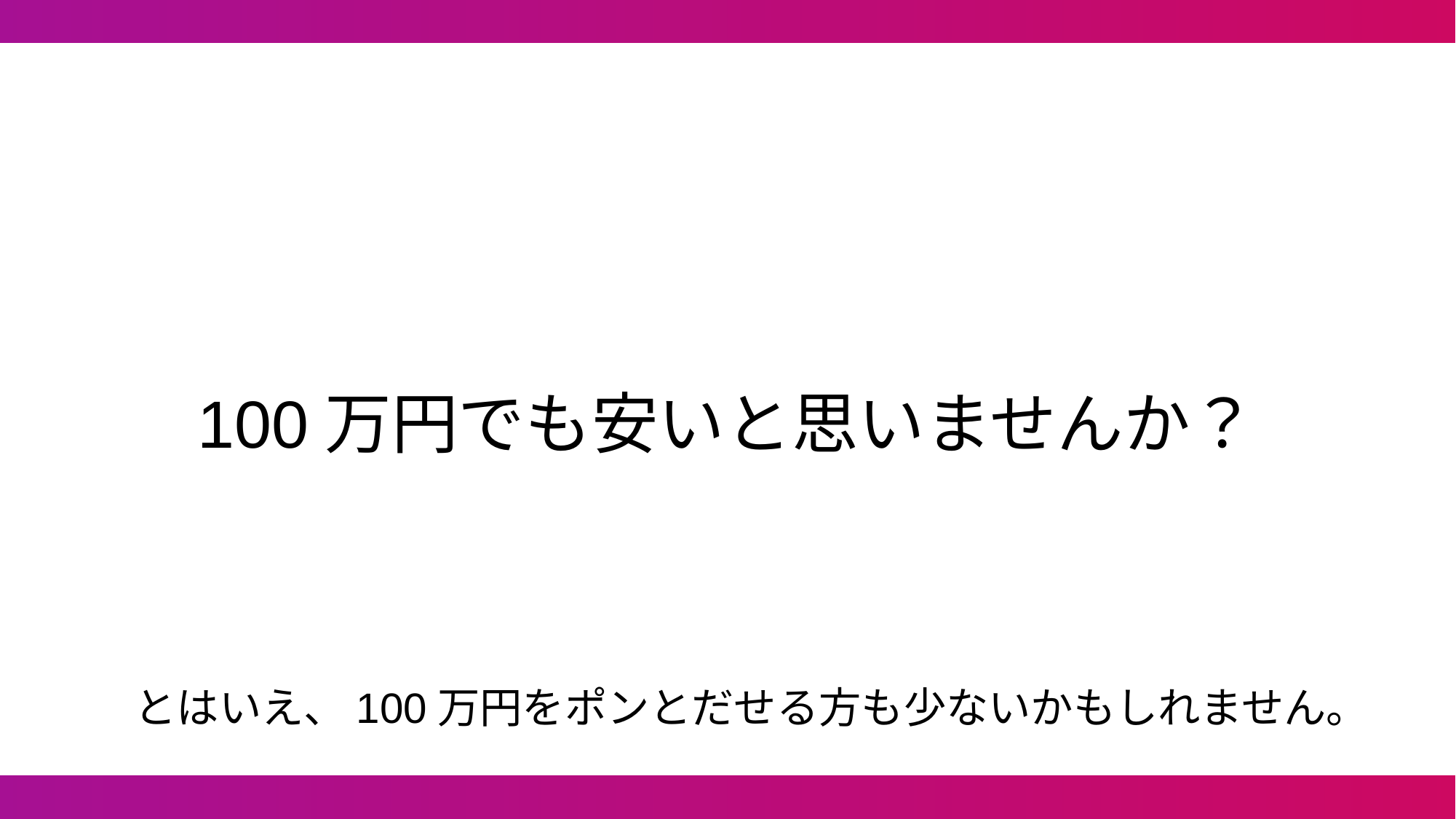

100万円でも安いと思いませんか？
とはいえ、100万円をポンとだせる方も少ないかもしれません。